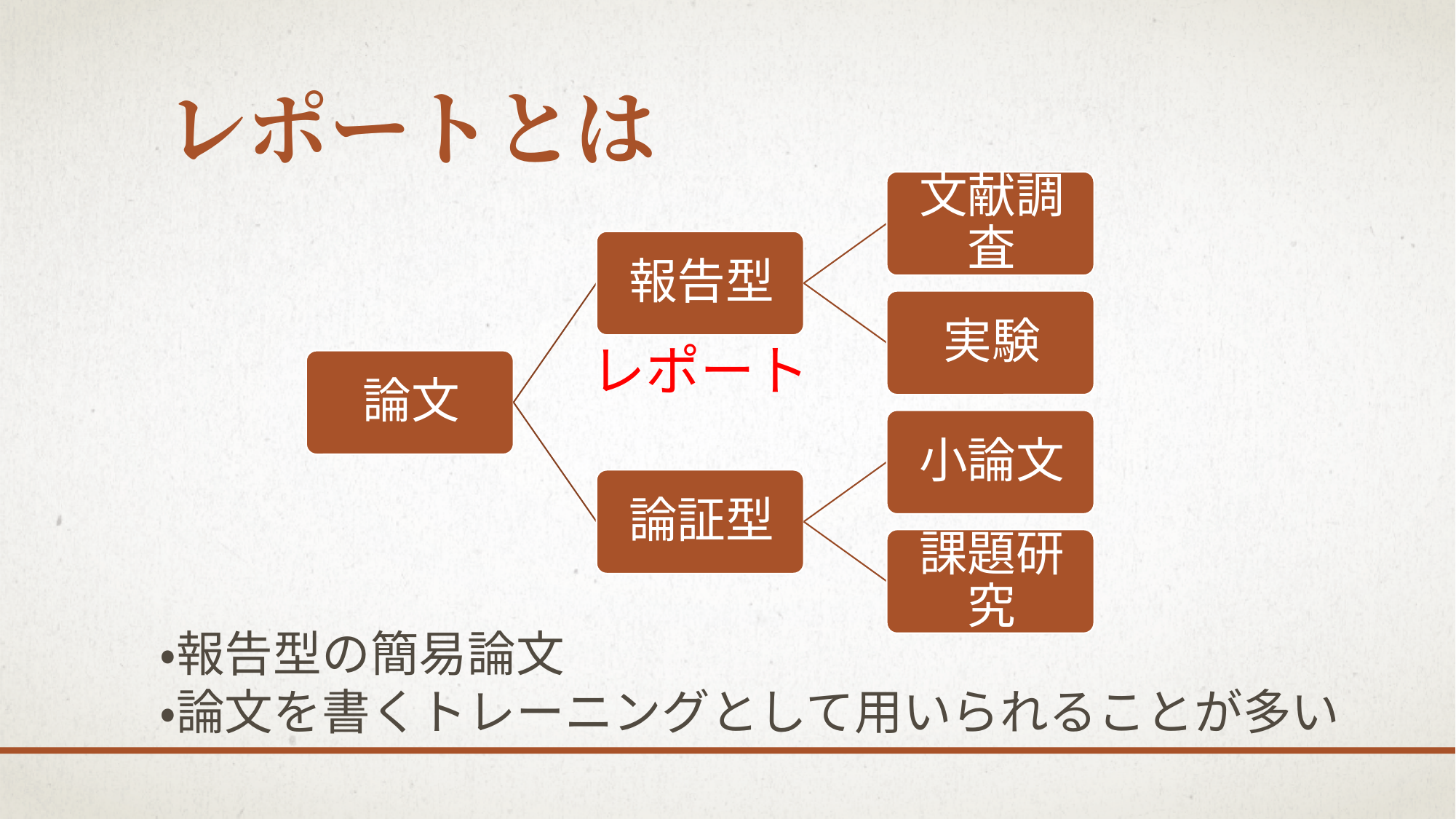

# レポートとは
論文

報告型

文献調査

実験

論証型

小論文

課題研究
レポート
・報告型の簡易論文
・論文を書くトレーニングとして用いられることが多い